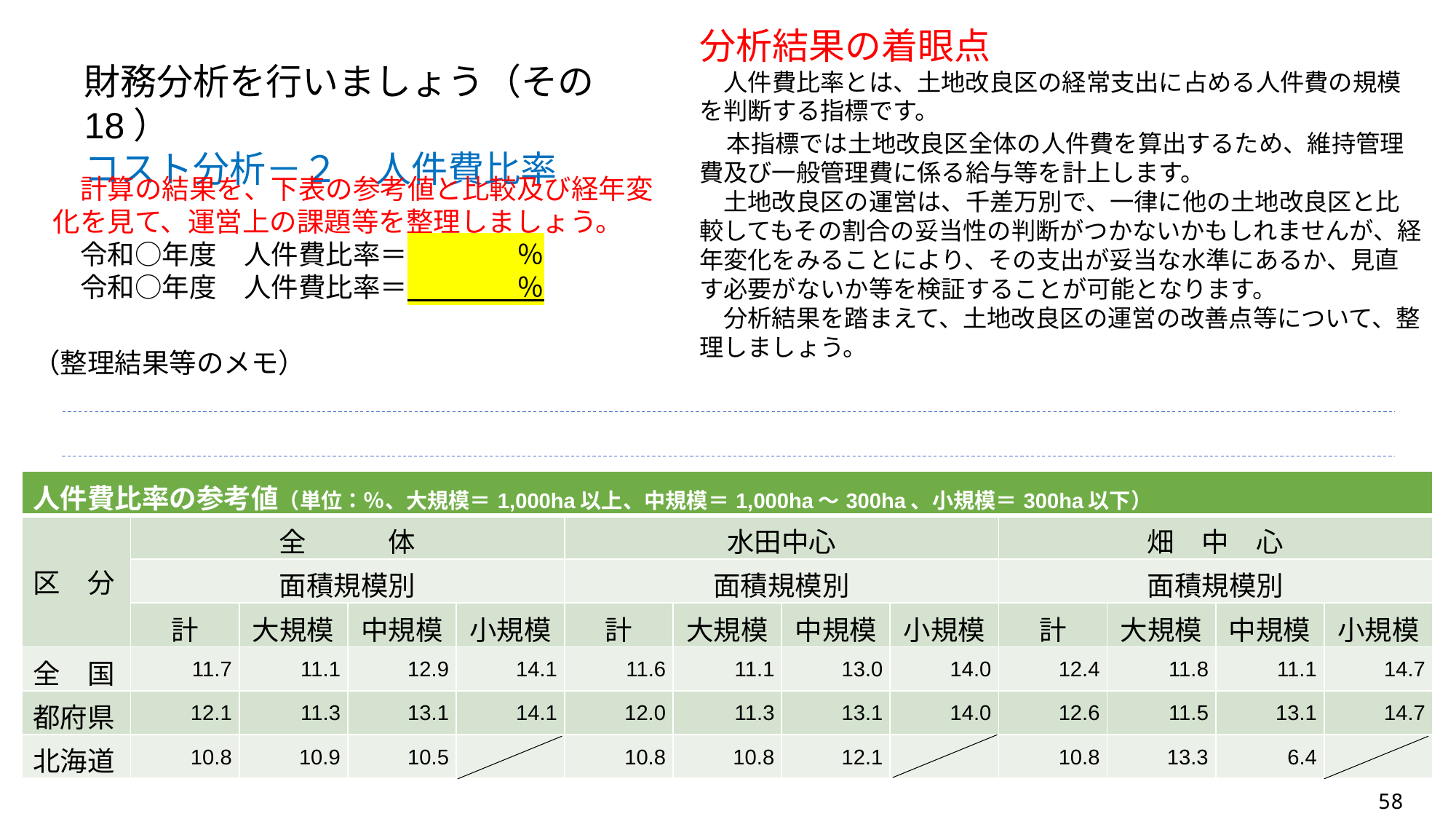

分析結果の着眼点
　人件費比率とは、土地改良区の経常支出に占める人件費の規模を判断する指標です。
　本指標では土地改良区全体の人件費を算出するため、維持管理費及び一般管理費に係る給与等を計上します。
　土地改良区の運営は、千差万別で、一律に他の土地改良区と比較してもその割合の妥当性の判断がつかないかもしれませんが、経年変化をみることにより、その支出が妥当な水準にあるか、見直す必要がないか等を検証することが可能となります。
　分析結果を踏まえて、土地改良区の運営の改善点等について、整理しましょう。
財務分析を行いましょう（その18）
コスト分析－２　人件費比率
　計算の結果を、下表の参考値と比較及び経年変化を見て、運営上の課題等を整理しましょう。
　令和○年度　人件費比率＝　　　　％
　令和○年度　人件費比率＝　　　　％
（整理結果等のメモ）
| 人件費比率の参考値（単位：％、大規模＝1,000ha以上、中規模＝1,000ha～300ha、小規模＝300ha以下） |  |  |  |  |  |  |  |  |  |  |  |  |
| --- | --- | --- | --- | --- | --- | --- | --- | --- | --- | --- | --- | --- |
| 区　分 | 全　　　体 |  |  |  | 水田中心 |  |  |  | 畑　中　心 |  |  |  |
|  | 面積規模別 |  |  |  | 面積規模別 |  |  |  | 面積規模別 |  |  |  |
|  | 計 | 大規模 | 中規模 | 小規模 | 計 | 大規模 | 中規模 | 小規模 | 計 | 大規模 | 中規模 | 小規模 |
| 全　国 | 11.7 | 11.1 | 12.9 | 14.1 | 11.6 | 11.1 | 13.0 | 14.0 | 12.4 | 11.8 | 11.1 | 14.7 |
| 都府県 | 12.1 | 11.3 | 13.1 | 14.1 | 12.0 | 11.3 | 13.1 | 14.0 | 12.6 | 11.5 | 13.1 | 14.7 |
| 北海道 | 10.8 | 10.9 | 10.5 |  | 10.8 | 10.8 | 12.1 |  | 10.8 | 13.3 | 6.4 |  |
58